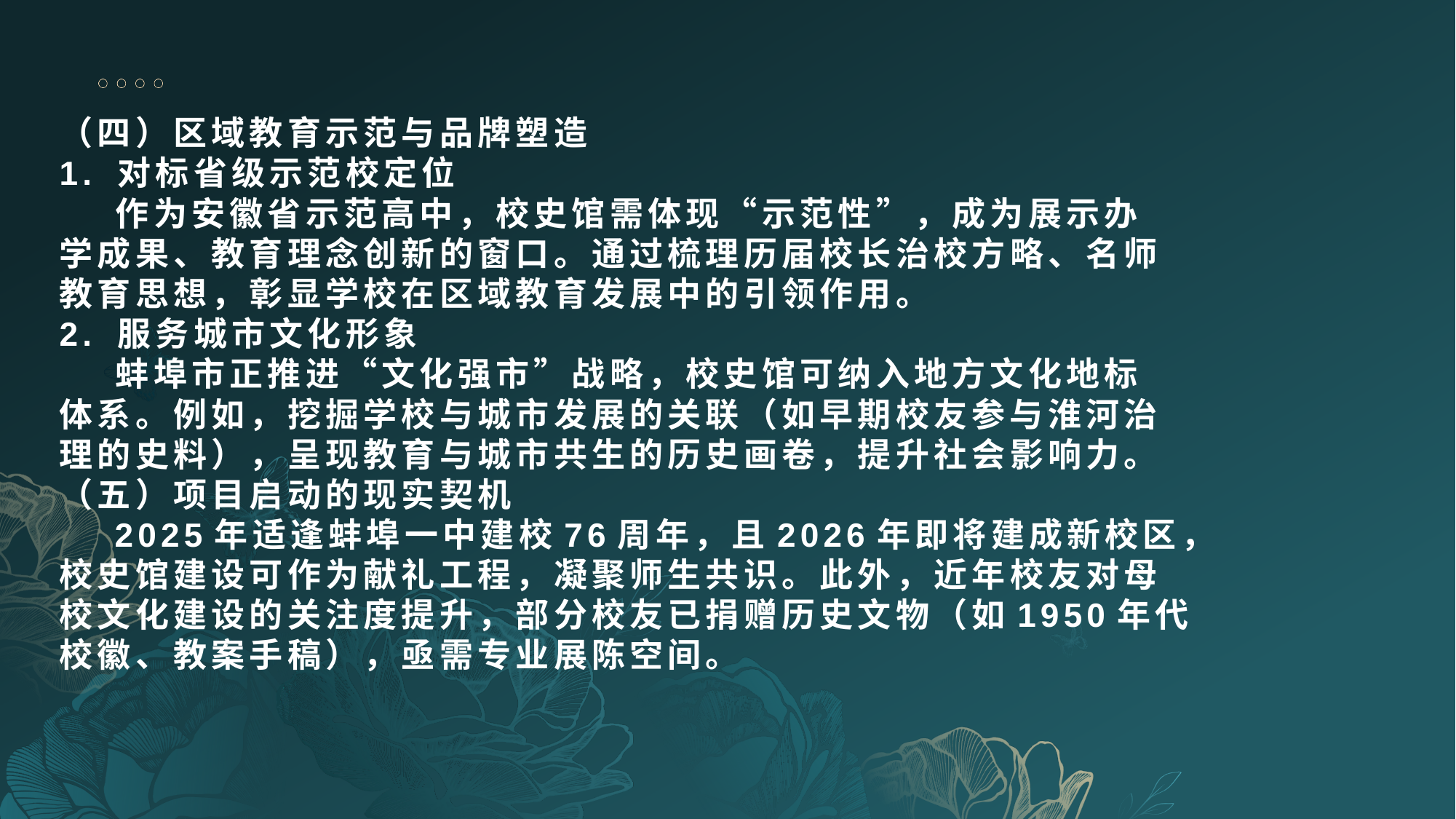

（四）区域教育示范与品牌塑造
1. 对标省级示范校定位
    作为安徽省示范高中，校史馆需体现“示范性”，成为展示办
学成果、教育理念创新的窗口。通过梳理历届校长治校方略、名师
教育思想，彰显学校在区域教育发展中的引领作用。
2. 服务城市文化形象
    蚌埠市正推进“文化强市”战略，校史馆可纳入地方文化地标
体系。例如，挖掘学校与城市发展的关联（如早期校友参与淮河治
理的史料），呈现教育与城市共生的历史画卷，提升社会影响力。
（五）项目启动的现实契机
    2025年适逢蚌埠一中建校76周年，且2026年即将建成新校区，
校史馆建设可作为献礼工程，凝聚师生共识。此外，近年校友对母
校文化建设的关注度提升，部分校友已捐赠历史文物（如1950年代
校徽、教案手稿），亟需专业展陈空间。